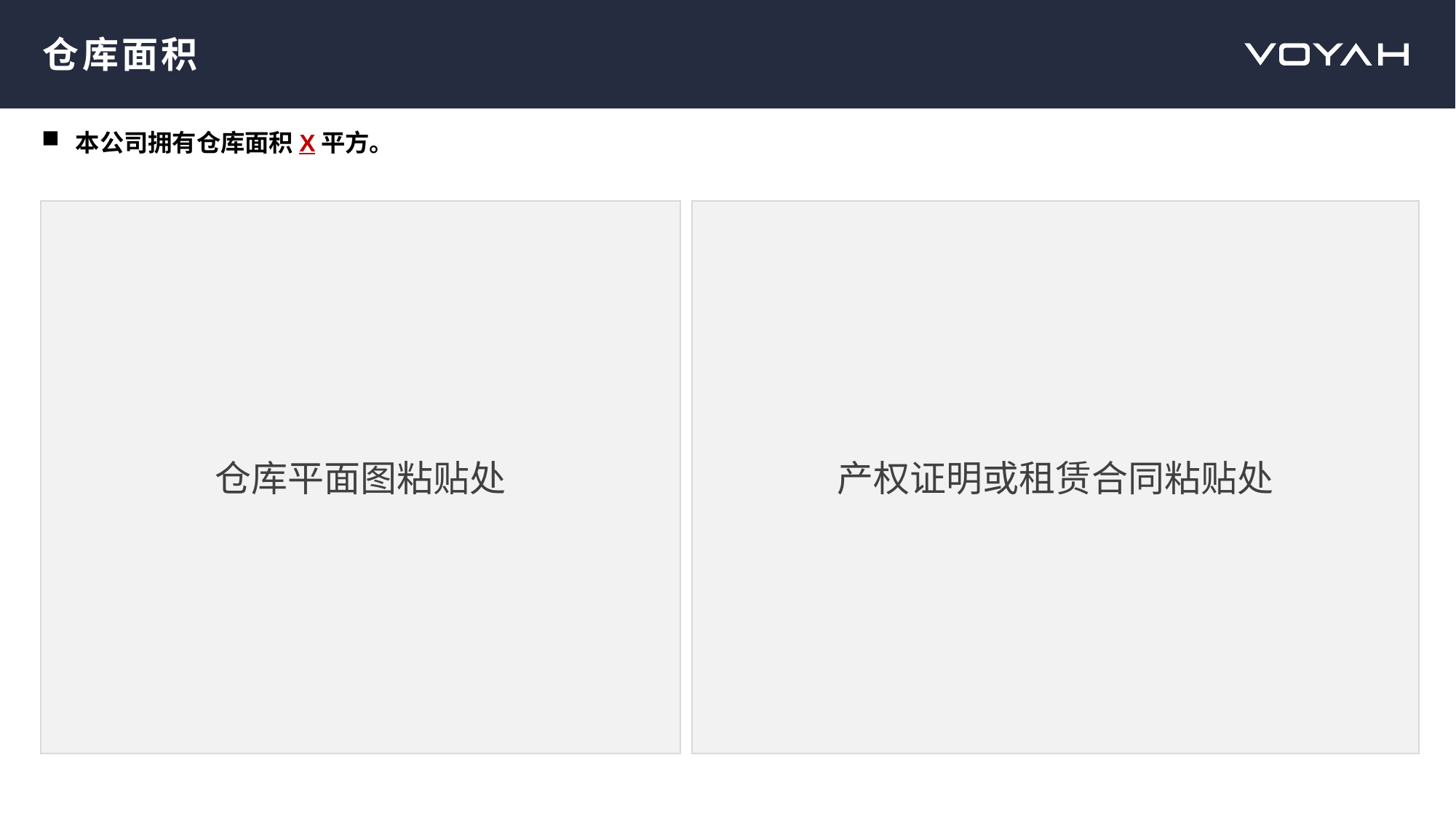

# 仓库面积
本公司拥有仓库面积X平方。
仓库平面图粘贴处
产权证明或租赁合同粘贴处